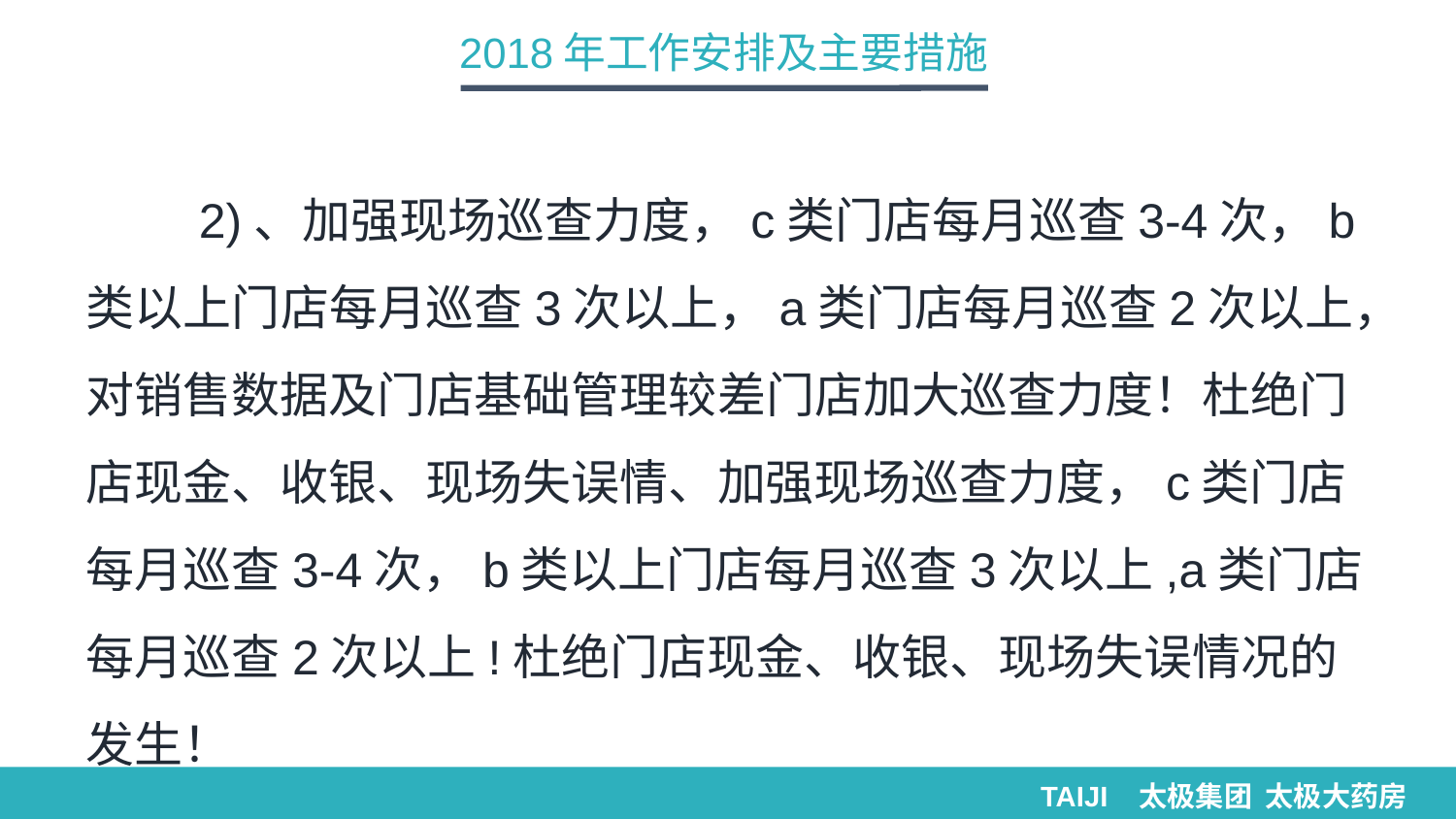

2018年工作安排及主要措施
   2)、加强现场巡查力度，c类门店每月巡查3-4次，b类以上门店每月巡查3次以上，a类门店每月巡查2次以上，对销售数据及门店基础管理较差门店加大巡查力度！杜绝门店现金、收银、现场失误情、加强现场巡查力度，c类门店每月巡查3-4次，b类以上门店每月巡查3次以上,a类门店每月巡查2次以上!杜绝门店现金、收银、现场失误情况的发生！

TAIJI   太极集团  太极大药房